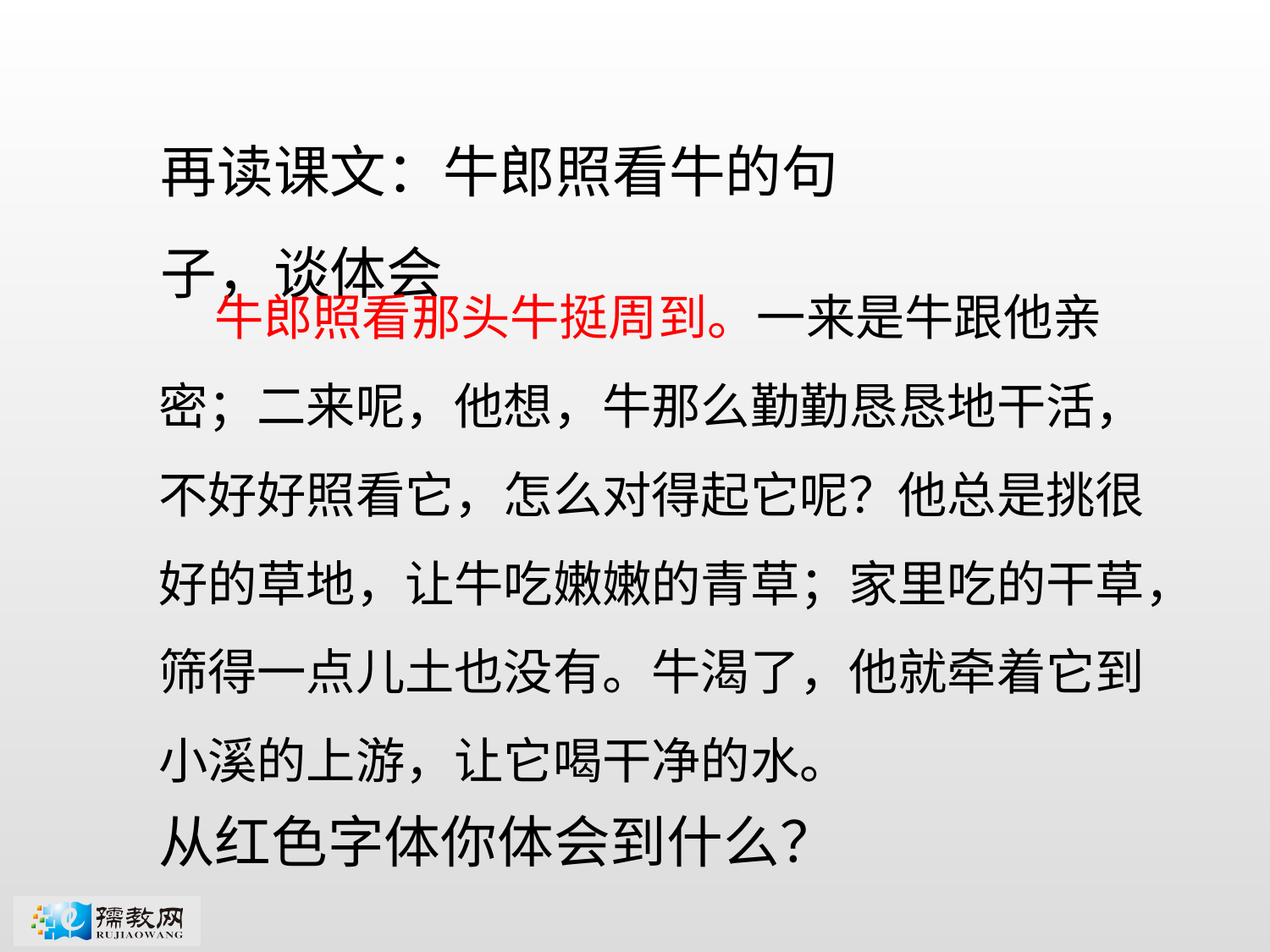

再读课文：牛郎照看牛的句子，谈体会
    牛郎照看那头牛挺周到。一来是牛跟他亲密；二来呢，他想，牛那么勤勤恳恳地干活，不好好照看它，怎么对得起它呢？他总是挑很好的草地，让牛吃嫩嫩的青草；家里吃的干草，筛得一点儿土也没有。牛渴了，他就牵着它到小溪的上游，让它喝干净的水。
从红色字体你体会到什么？